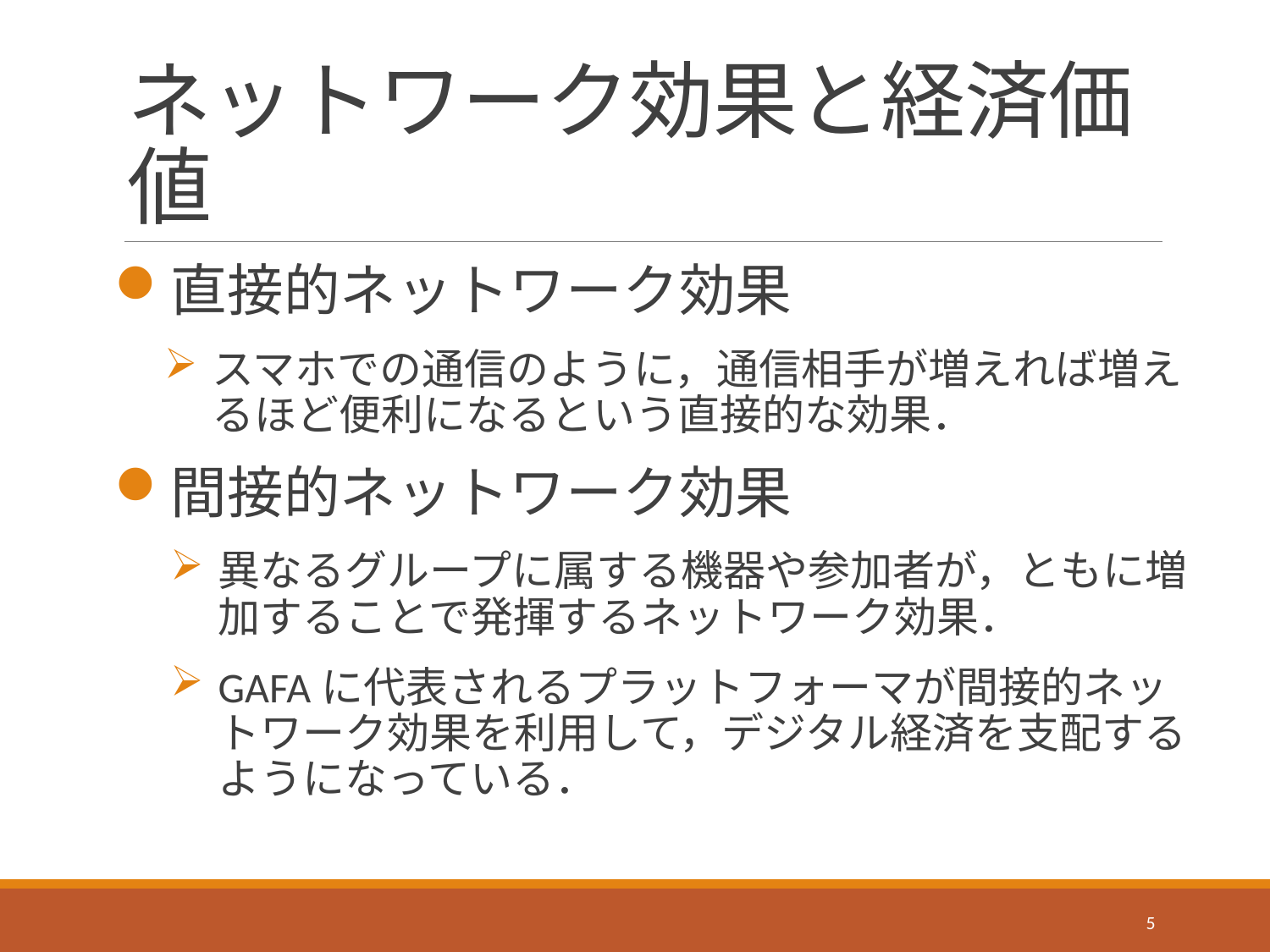

# ネットワーク効果と経済価値
直接的ネットワーク効果
スマホでの通信のように，通信相手が増えれば増えるほど便利になるという直接的な効果．
間接的ネットワーク効果
異なるグループに属する機器や参加者が，ともに増加することで発揮するネットワーク効果．
GAFAに代表されるプラットフォーマが間接的ネットワーク効果を利用して，デジタル経済を支配するようになっている．

5